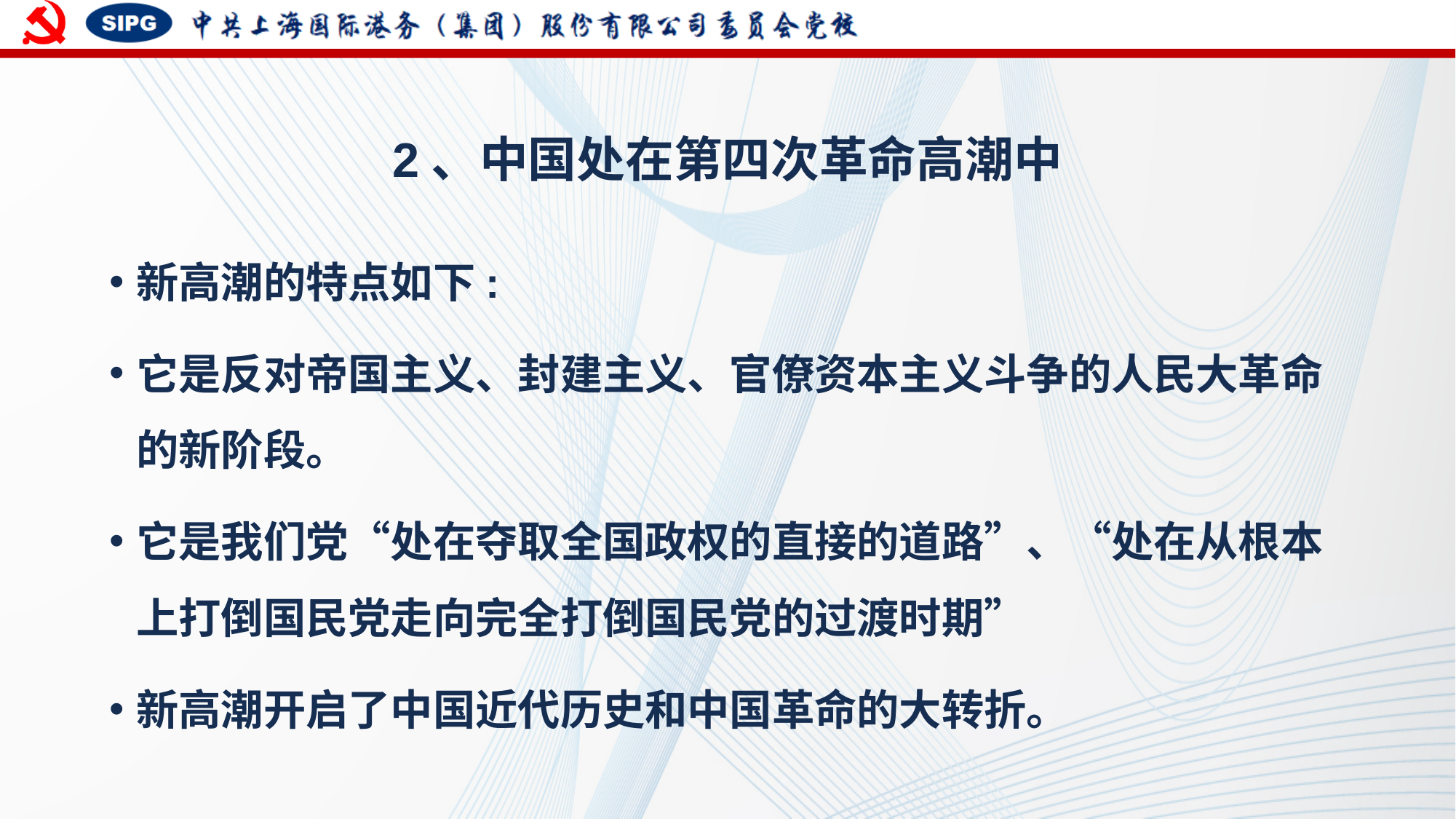

2、中国处在第四次革命高潮中
新高潮的特点如下:
它是反对帝国主义、封建主义、官僚资本主义斗争的人民大革命的新阶段。
它是我们党“处在夺取全国政权的直接的道路”、“处在从根本上打倒国民党走向完全打倒国民党的过渡时期”
新高潮开启了中国近代历史和中国革命的大转折。